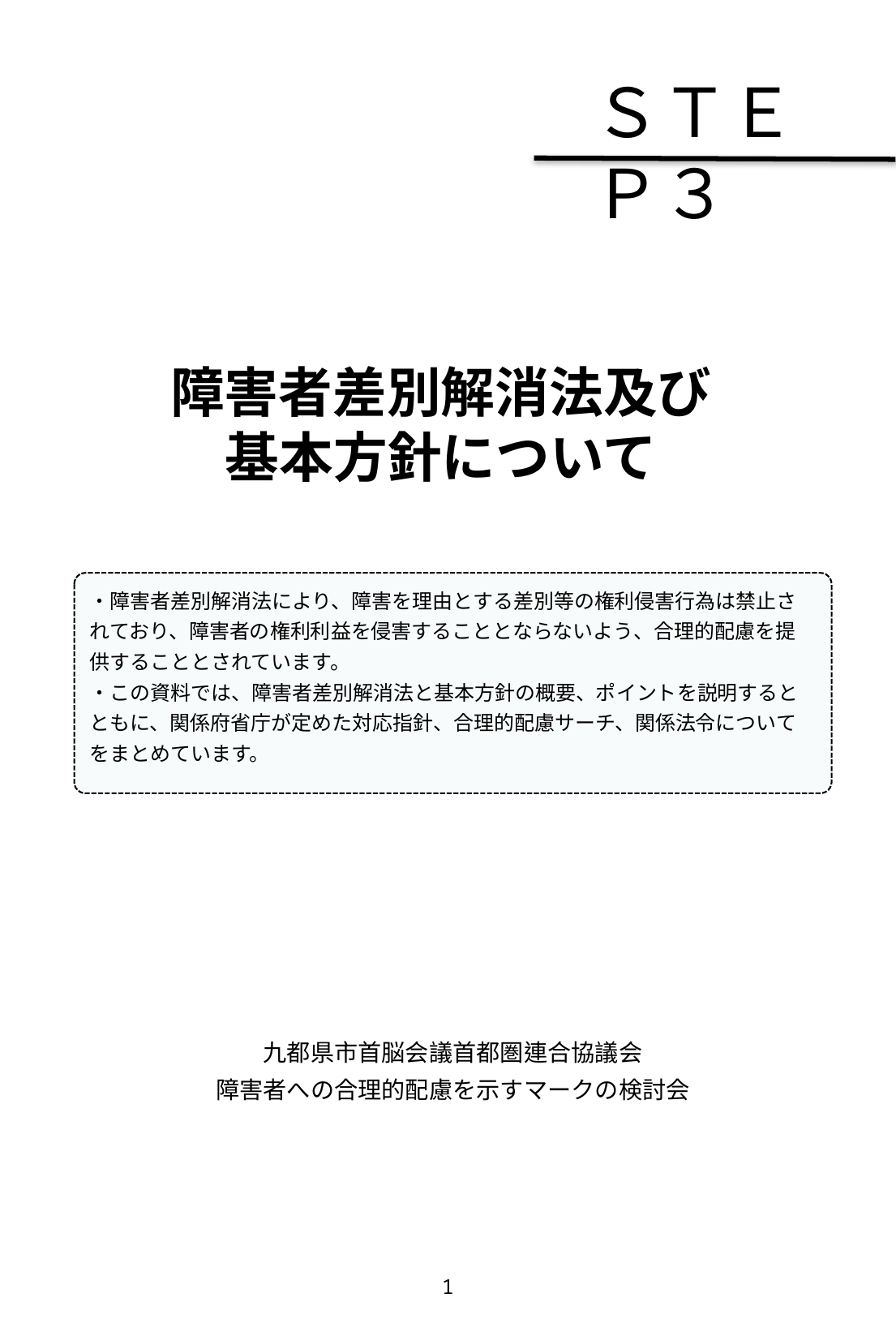

ＳＴＥＰ３
障害者差別解消法及び
基本方針について
・障害者差別解消法により、障害を理由とする差別等の権利侵害行為は禁止されており、障害者の権利利益を侵害することとならないよう、合理的配慮を提供することとされています。
・この資料では、障害者差別解消法と基本方針の概要、ポイントを説明するとともに、関係府省庁が定めた対応指針、合理的配慮サーチ、関係法令についてをまとめています。

九都県市首脳会議首都圏連合協議会
障害者への合理的配慮を示すマークの検討会
1